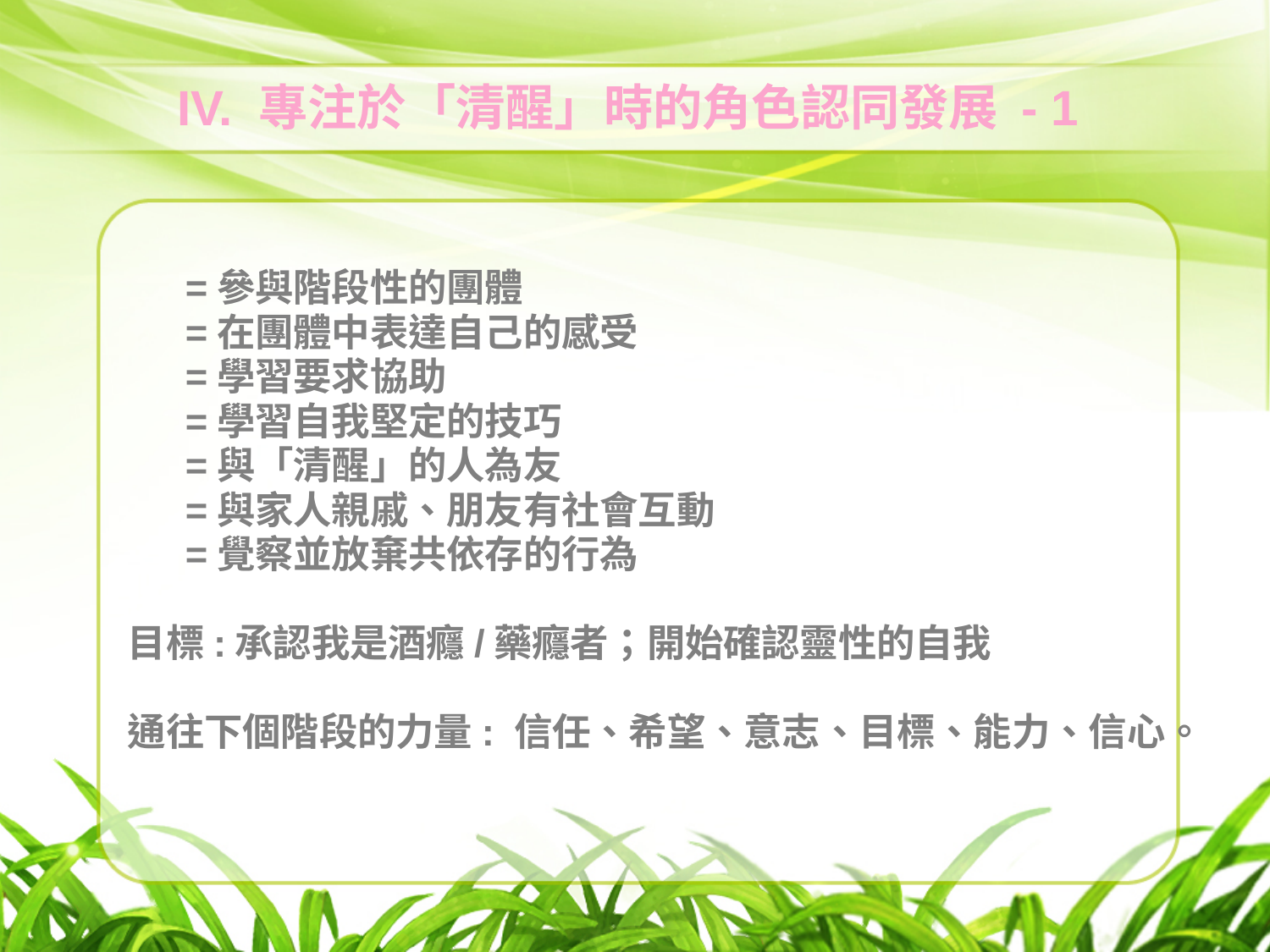

# IV. 專注於「清醒」時的角色認同發展 - 1
 	 =參與階段性的團體
	 =在團體中表達自己的感受
	 =學習要求協助
	 =學習自我堅定的技巧
	 =與「清醒」的人為友
	 =與家人親戚、朋友有社會互動
	 =覺察並放棄共依存的行為

目標:承認我是酒癮/藥癮者；開始確認靈性的自我

通往下個階段的力量: 信任、希望、意志、目標、能力、信心。